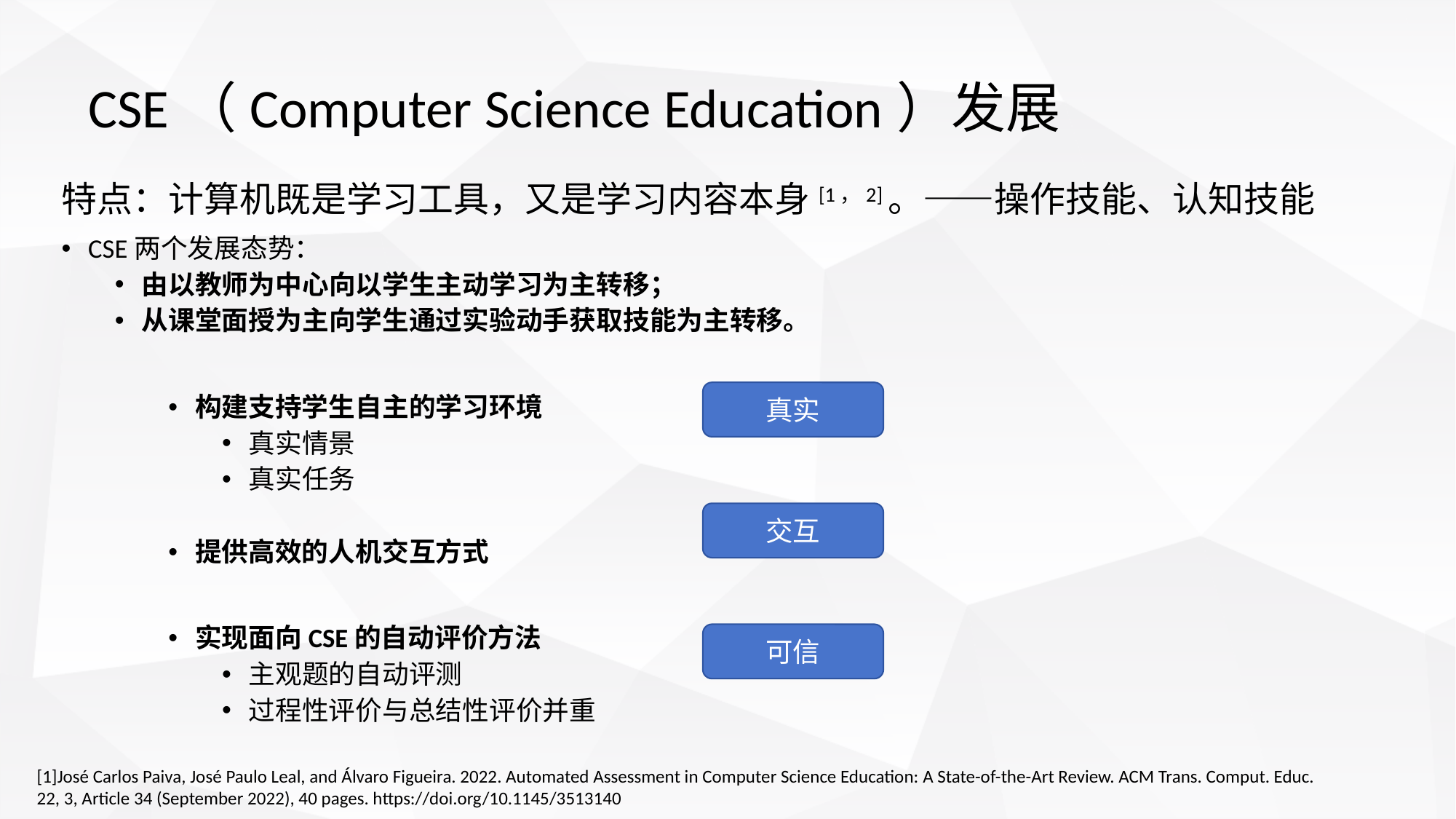

# CSE（Computer Science Education）发展
特点：计算机既是学习工具，又是学习内容本身[1，2]。——操作技能、认知技能
CSE两个发展态势：
由以教师为中心向以学生主动学习为主转移；
从课堂面授为主向学生通过实验动手获取技能为主转移。

构建支持学生自主的学习环境
真实情景
真实任务

提供高效的人机交互方式

实现面向CSE的自动评价方法
主观题的自动评测
过程性评价与总结性评价并重
真实
交互
可信
[1]José Carlos Paiva, José Paulo Leal, and Álvaro Figueira. 2022. Automated Assessment in Computer Science Education: A State-of-the-Art Review. ACM Trans. Comput. Educ. 22, 3, Article 34 (September 2022), 40 pages. https://doi.org/10.1145/3513140